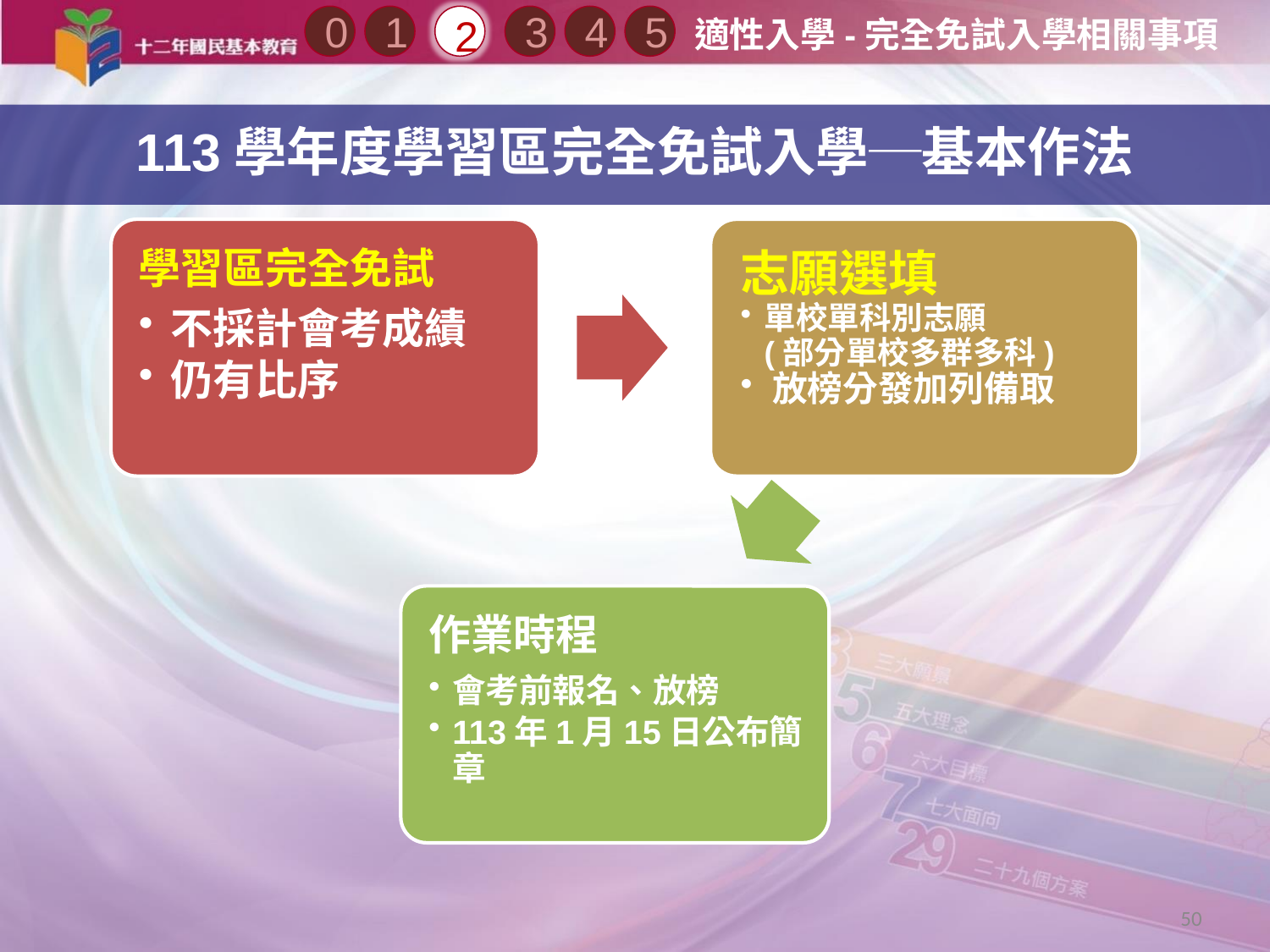

適性入學-完全免試入學相關事項

0
2
3
1
4
5
113學年度學習區完全免試入學─基本作法
學習區完全免試
不採計會考成績
仍有比序

志願選填
單校單科別志願
(部分單校多群多科)
放榜分發加列備取

作業時程
會考前報名、放榜
113年1月15日公布簡章
50